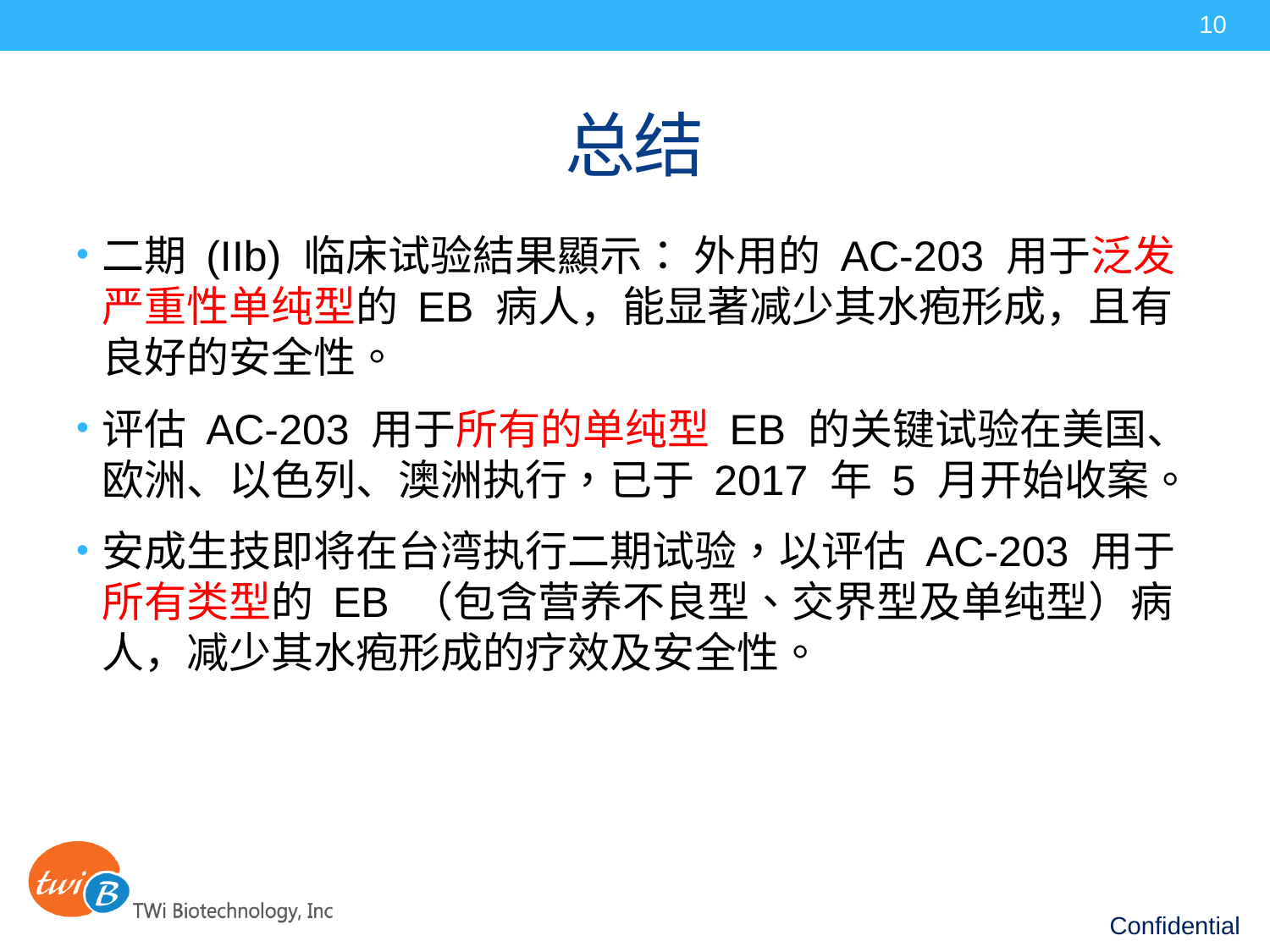

# 总结
二期 (IIb) 临床试验結果顯示： 外用的 AC-203 用于泛发严重性单纯型的 EB 病人，能显著减少其水疱形成，且有良好的安全性。
评估 AC-203 用于所有的单纯型 EB 的关键试验在美国、欧洲、以色列、澳洲执行，已于 2017 年 5 月开始收案。
安成生技即将在台湾执行二期试验，以评估 AC-203 用于所有类型的 EB （包含营养不良型、交界型及单纯型）病人，减少其水疱形成的疗效及安全性。